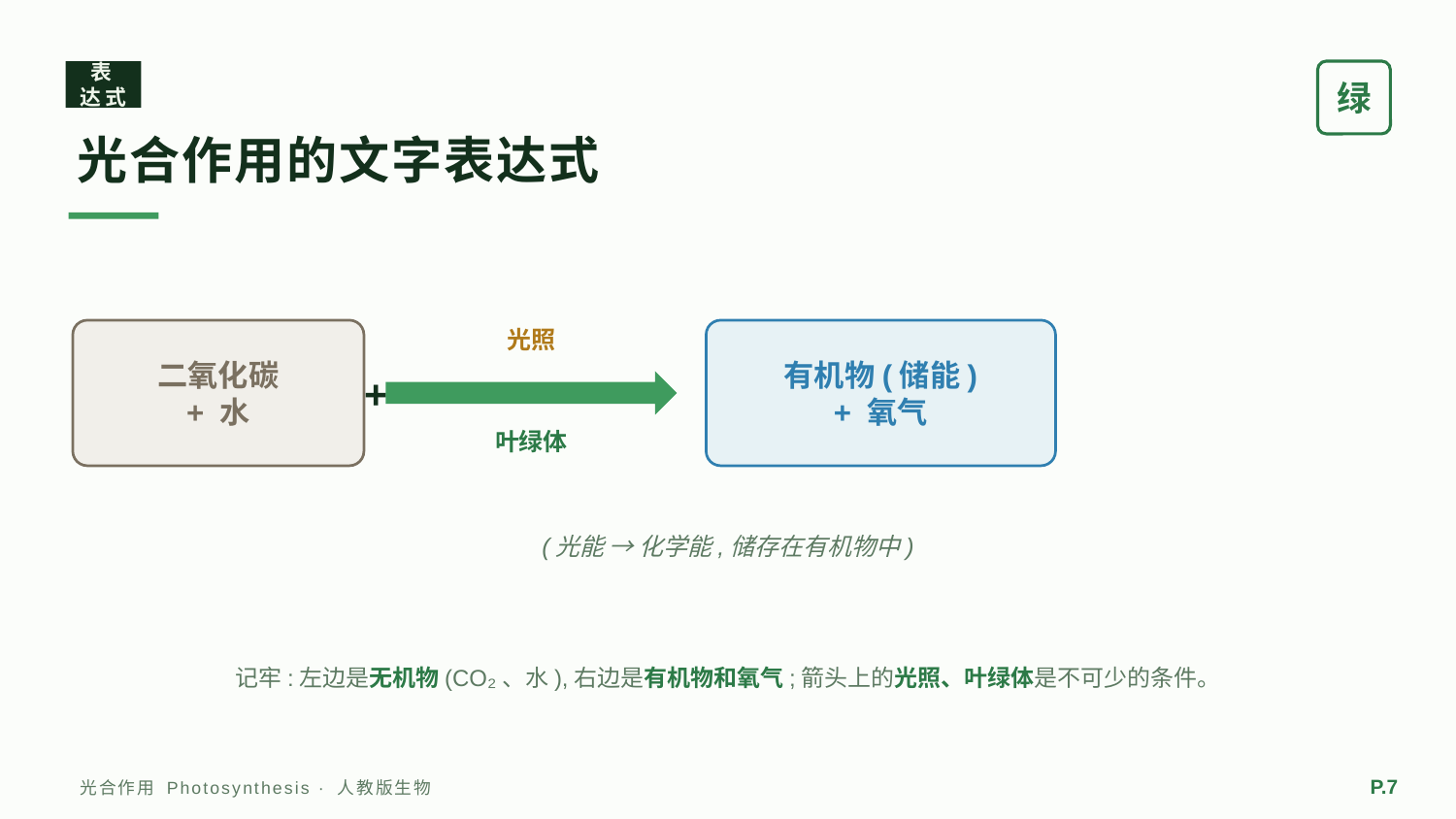

表达式
绿

光合作用的文字表达式

光照

二氧化碳
+ 水
+

有机物(储能)
+ 氧气

叶绿体
(光能 → 化学能,储存在有机物中)
记牢:左边是无机物(CO₂、水),右边是有机物和氧气;箭头上的光照、叶绿体是不可少的条件。
P.7
光合作用 Photosynthesis · 人教版生物